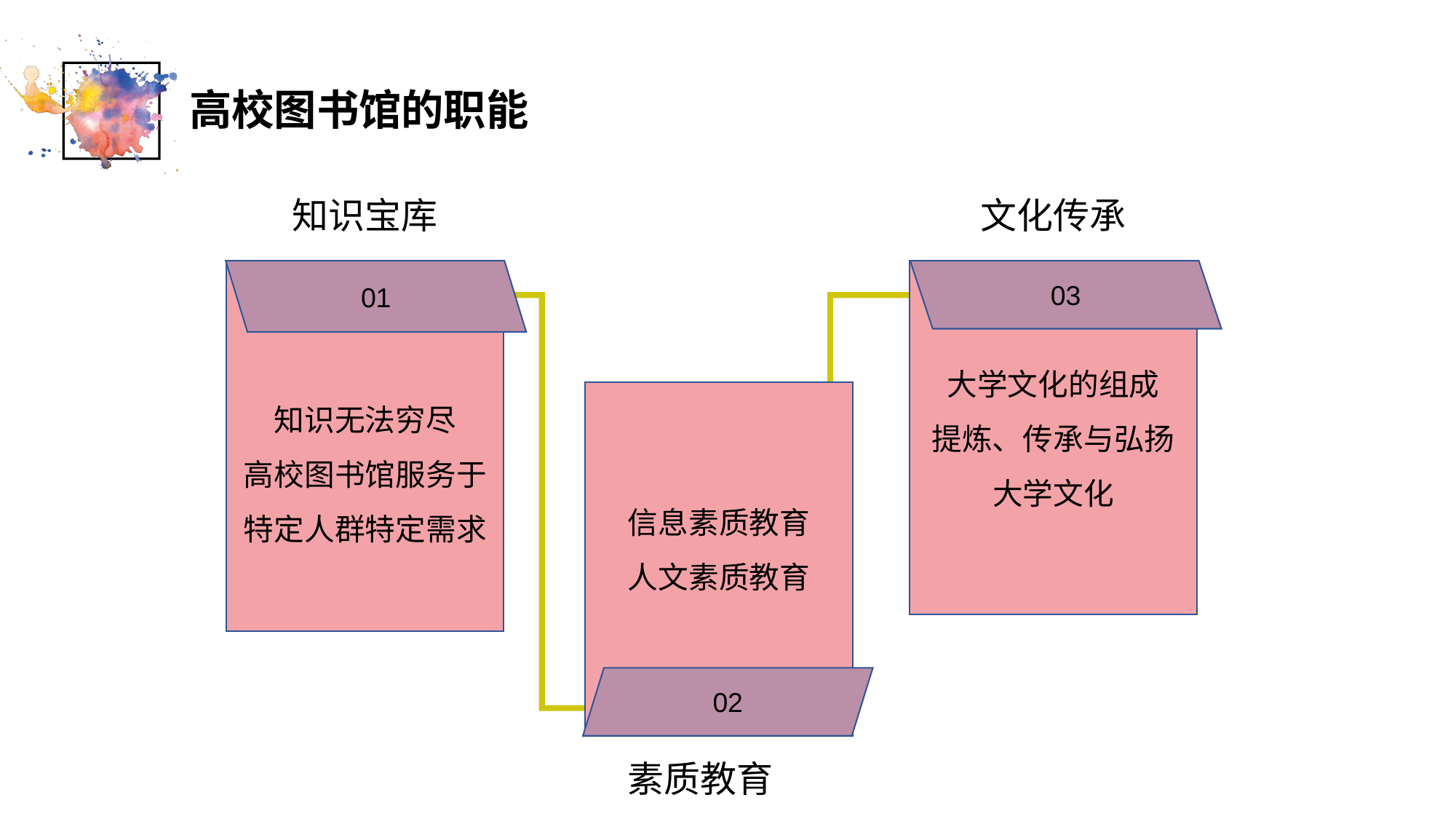

高校图书馆的职能
文化传承
知识宝库
大学文化的组成
提炼、传承与弘扬大学文化

03
01
知识无法穷尽
高校图书馆服务于特定人群特定需求

信息素质教育
人文素质教育
02

素质教育